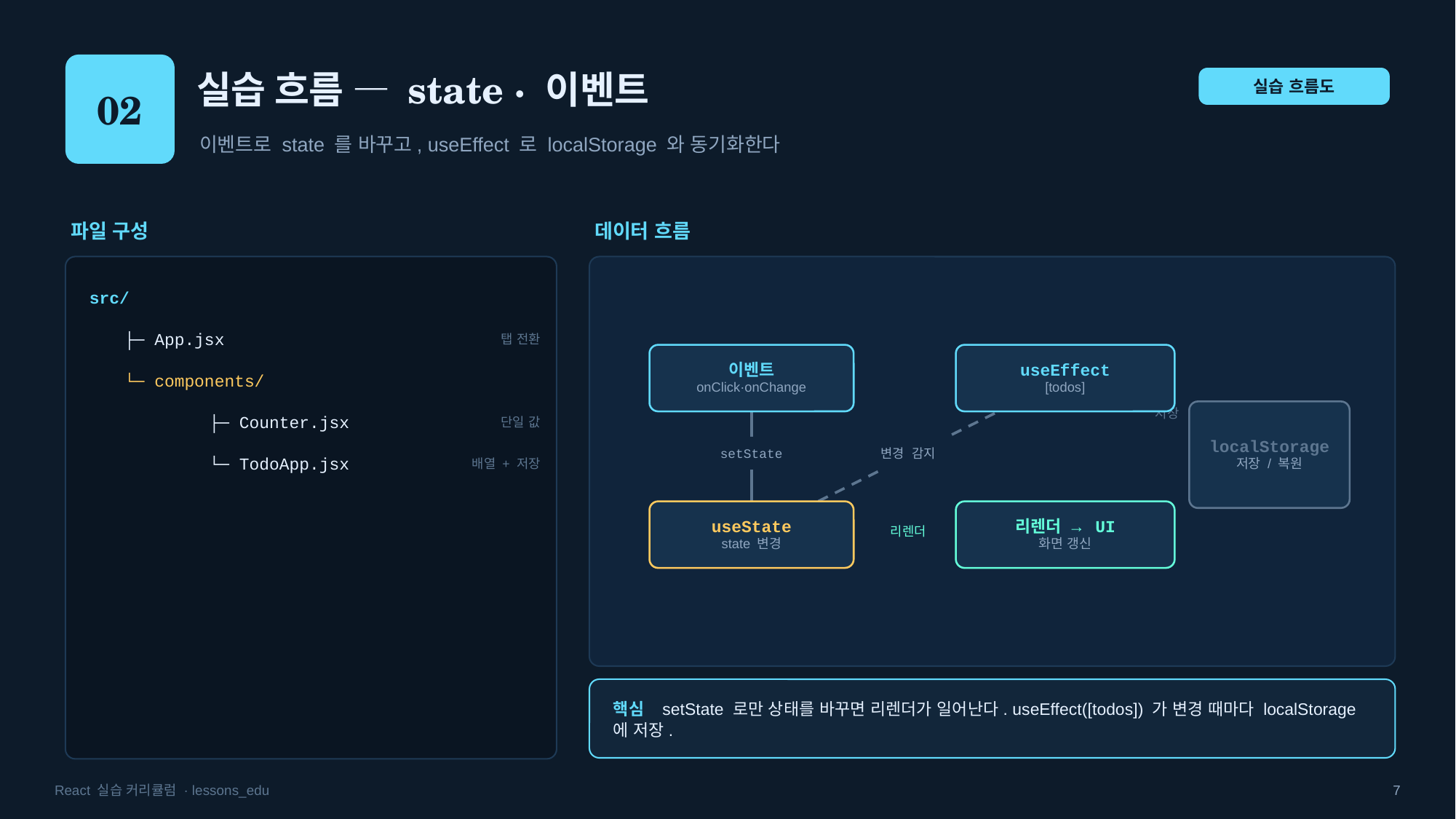

02
실습 흐름 — state · 이벤트
실습 흐름도
이벤트로 state 를 바꾸고, useEffect 로 localStorage 와 동기화한다
파일 구성
데이터 흐름

src/
├─ App.jsx
탭 전환

이벤트
onClick·onChange

useEffect
[todos]
└─ components/
저장
     ├─ Counter.jsx
단일 값

localStorage
저장 / 복원
setState
변경 감지
     └─ TodoApp.jsx
배열 + 저장

useState
state 변경

리렌더 → UI
화면 갱신
리렌더

핵심   setState 로만 상태를 바꾸면 리렌더가 일어난다. useEffect([todos]) 가 변경 때마다 localStorage 에 저장.
React 실습 커리큘럼 · lessons_edu
7